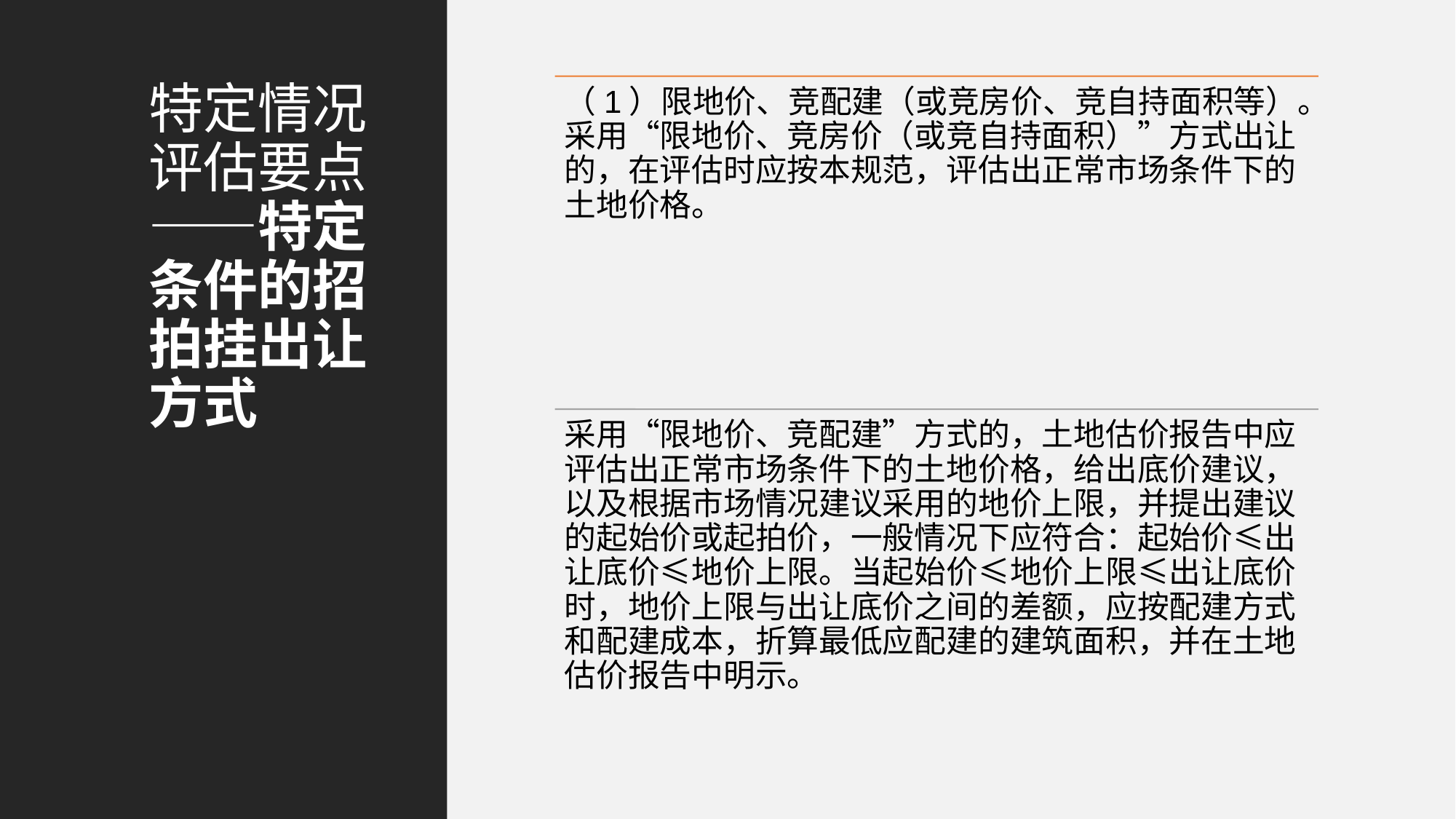

# 特定情况评估要点——特定条件的招拍挂出让方式
（1）限地价、竞配建（或竞房价、竞自持面积等）。采用“限地价、竞房价（或竞自持面积）”方式出让的，在评估时应按本规范，评估出正常市场条件下的土地价格。
采用“限地价、竞配建”方式的，土地估价报告中应评估出正常市场条件下的土地价格，给出底价建议，以及根据市场情况建议采用的地价上限，并提出建议的起始价或起拍价，一般情况下应符合：起始价≤出让底价≤地价上限。当起始价≤地价上限≤出让底价时，地价上限与出让底价之间的差额，应按配建方式和配建成本，折算最低应配建的建筑面积，并在土地估价报告中明示。